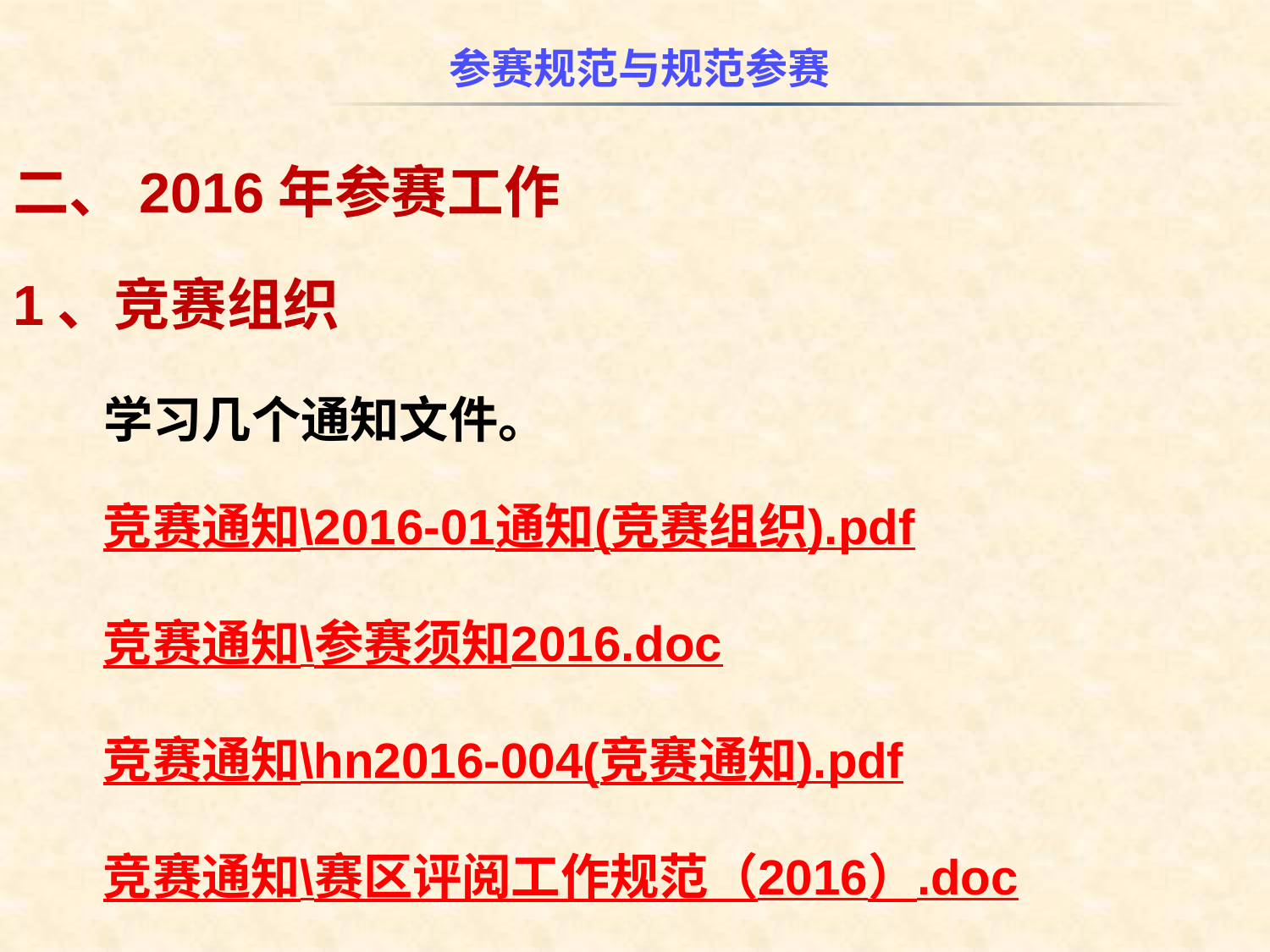

二、2016年参赛工作
1、竞赛组织
      学习几个通知文件。
       竞赛通知\2016-01通知(竞赛组织).pdf
       竞赛通知\参赛须知2016.doc
       竞赛通知\hn2016-004(竞赛通知).pdf
       竞赛通知\赛区评阅工作规范（2016）.doc